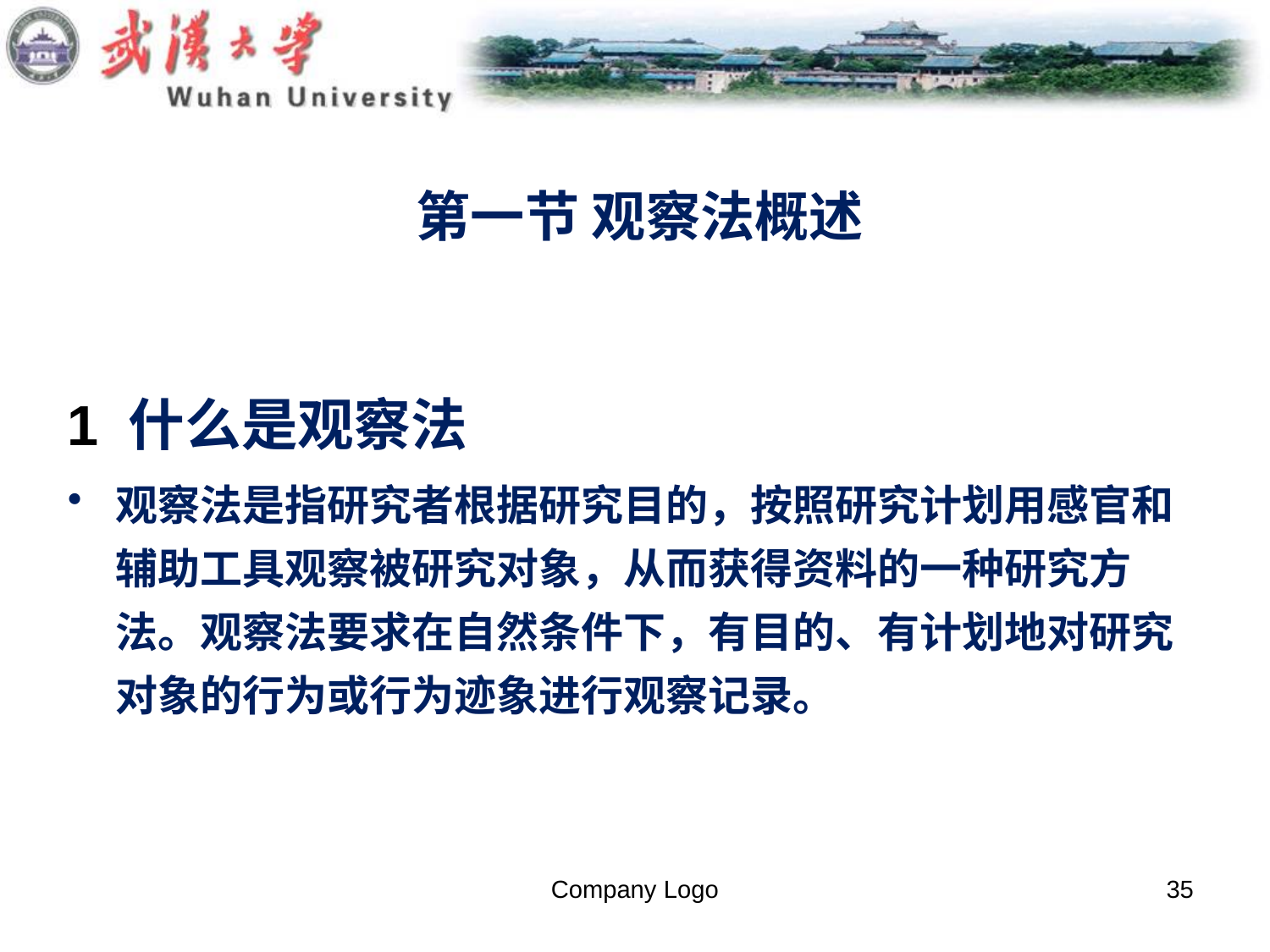

# 第一节 观察法概述
1 什么是观察法
观察法是指研究者根据研究目的，按照研究计划用感官和辅助工具观察被研究对象，从而获得资料的一种研究方法。观察法要求在自然条件下，有目的、有计划地对研究对象的行为或行为迹象进行观察记录。
Company Logo
35